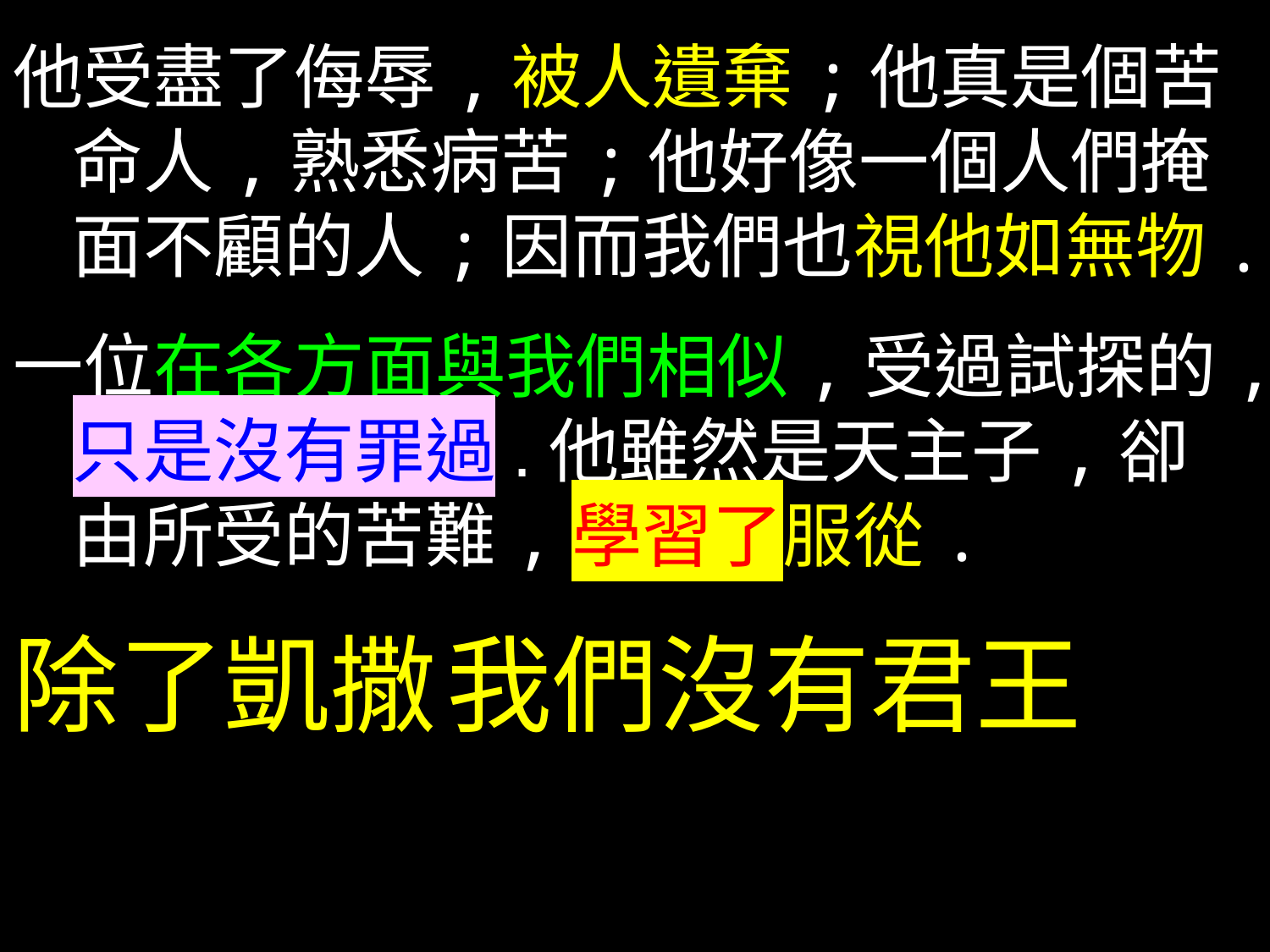

他受盡了侮辱,被人遺棄;他真是個苦命人,熟悉病苦;他好像一個人們掩面不顧的人;因而我們也視他如無物.
一位在各方面與我們相似,受過試探的,只是沒有罪過.他雖然是天主子,卻由所受的苦難,學習了服從.
除了凱撒 我們沒有君王